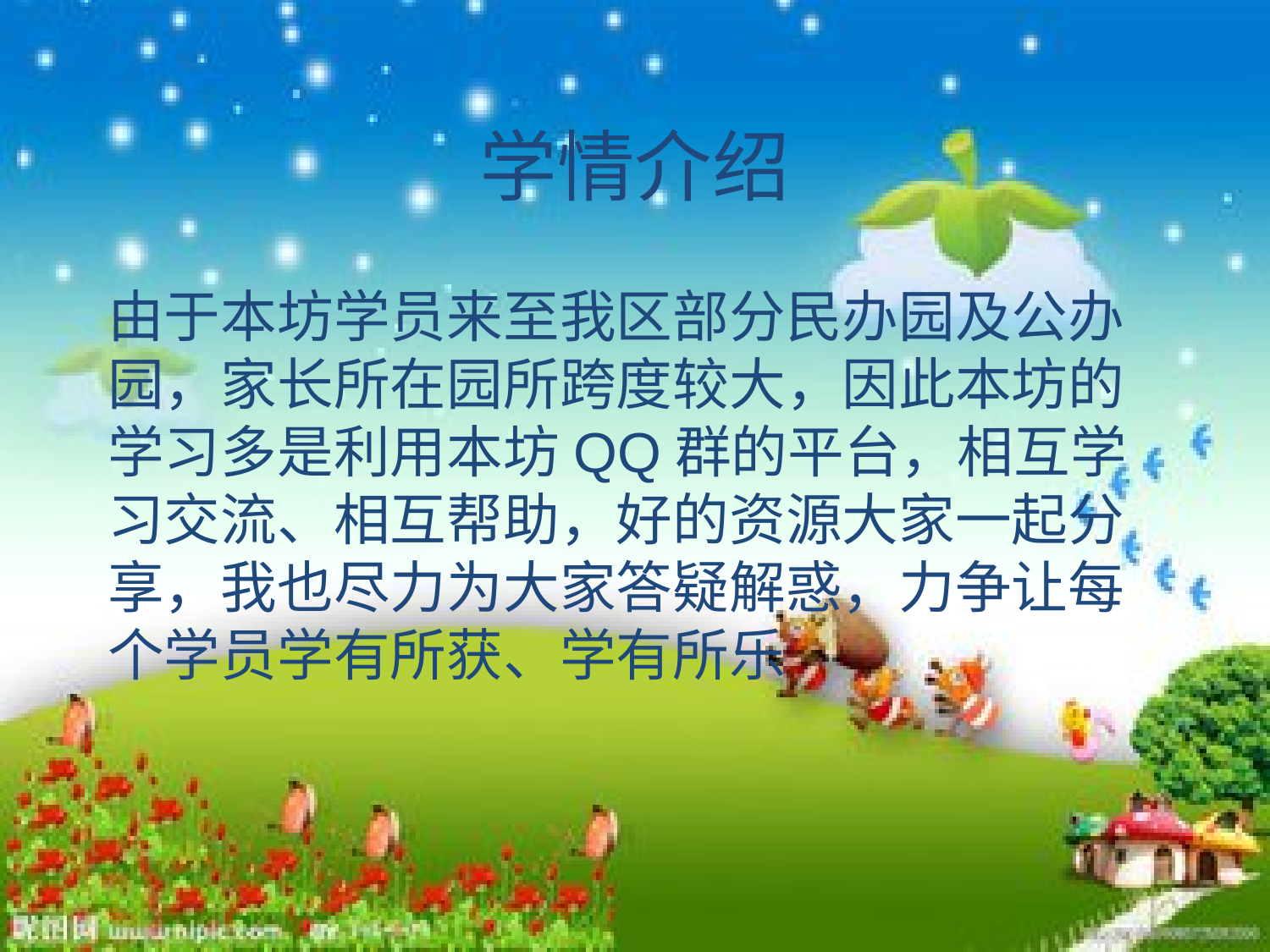

学情介绍
由于本坊学员来至我区部分民办园及公办园，家长所在园所跨度较大，因此本坊的学习多是利用本坊QQ群的平台，相互学习交流、相互帮助，好的资源大家一起分享，我也尽力为大家答疑解惑，力争让每个学员学有所获、学有所乐